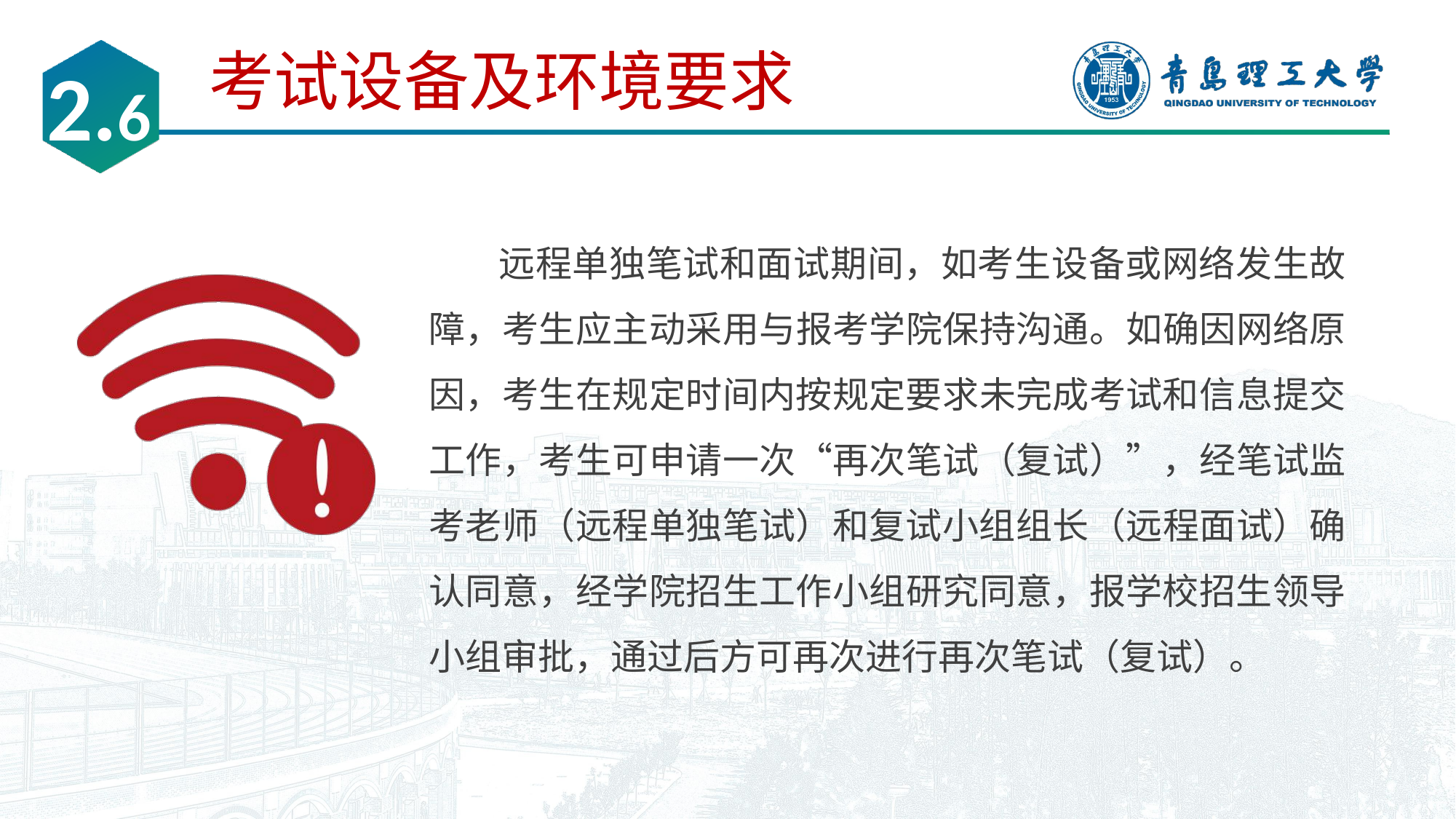

# 考试设备及环境要求
2.6

   远程单独笔试和面试期间，如考生设备或网络发生故障，考生应主动采用与报考学院保持沟通。如确因网络原因，考生在规定时间内按规定要求未完成考试和信息提交工作，考生可申请一次“再次笔试（复试）”，经笔试监考老师（远程单独笔试）和复试小组组长（远程面试）确认同意，经学院招生工作小组研究同意，报学校招生领导小组审批，通过后方可再次进行再次笔试（复试）。